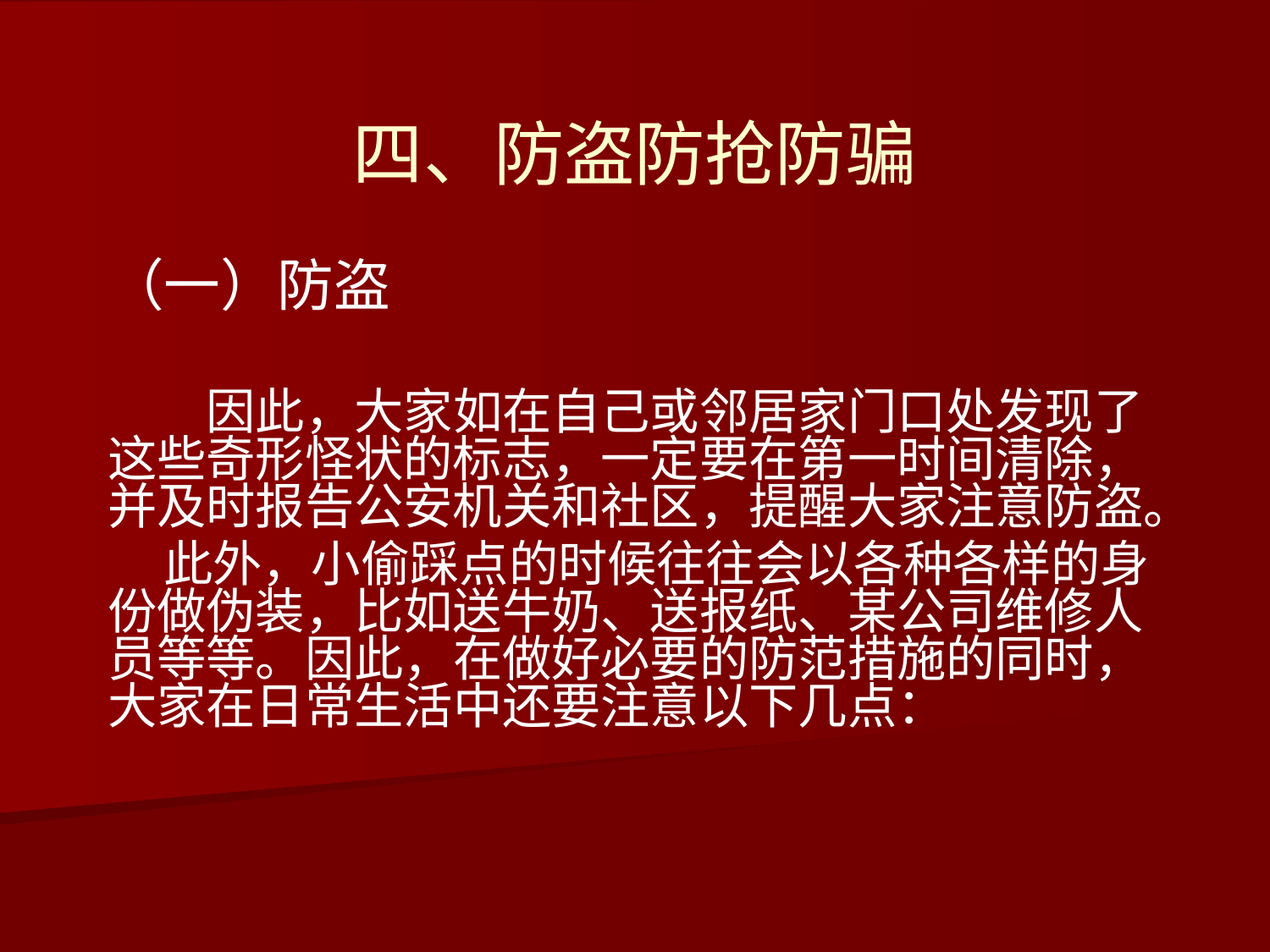

# 四、防盗防抢防骗
（一）防盗

　　因此，大家如在自己或邻居家门口处发现了这些奇形怪状的标志，一定要在第一时间清除，并及时报告公安机关和社区，提醒大家注意防盗。
    此外，小偷踩点的时候往往会以各种各样的身份做伪装，比如送牛奶、送报纸、某公司维修人员等等。因此，在做好必要的防范措施的同时，大家在日常生活中还要注意以下几点：

55